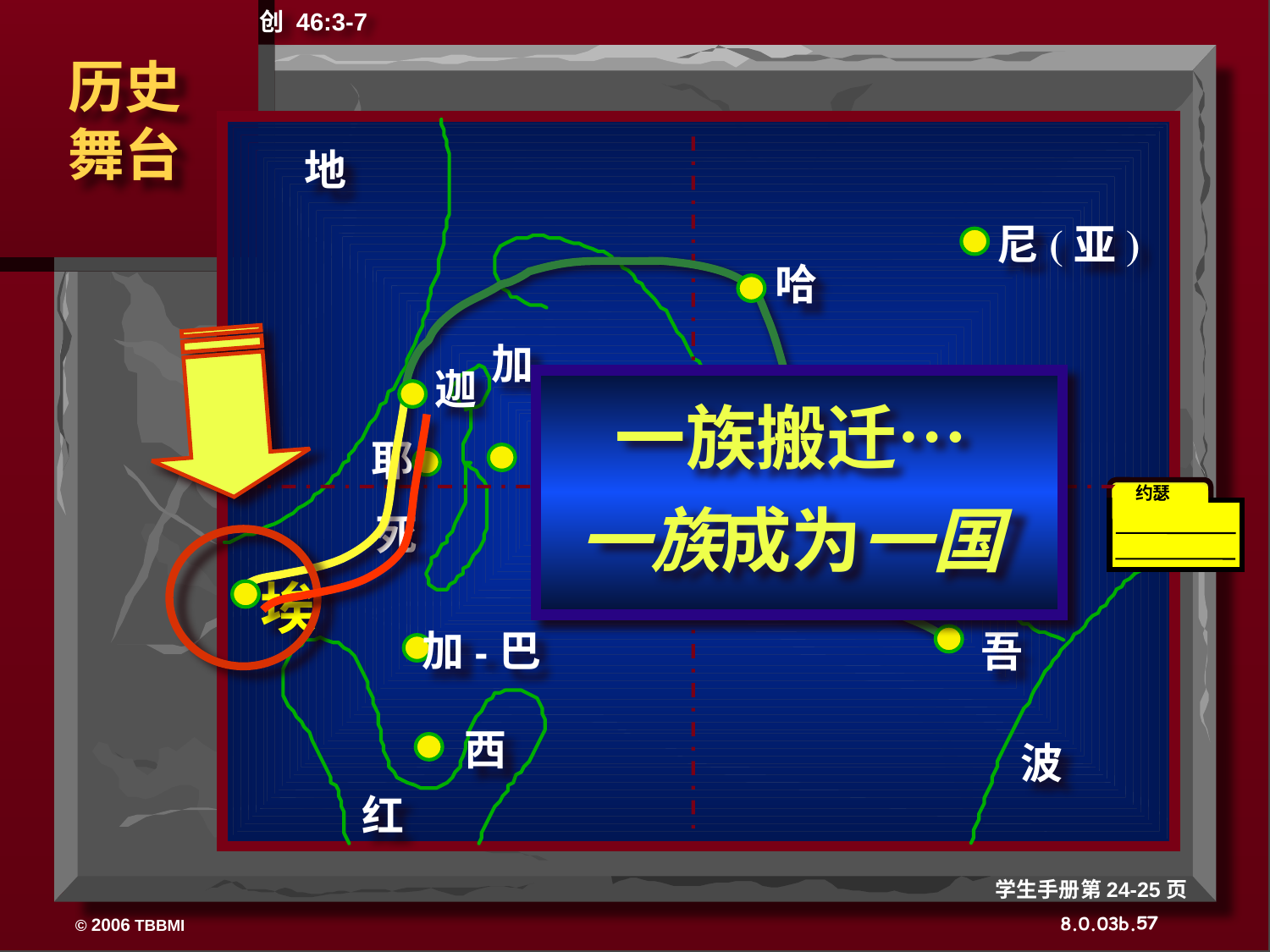

创 46:3-7

历史
舞台

地

尼(亚)

哈

加
迦

幼

一族搬迁…
一族成为一国

巴

耶
尼

约瑟

死

埃

加-巴
吾

西
波

红
学生手册第24-25页
57